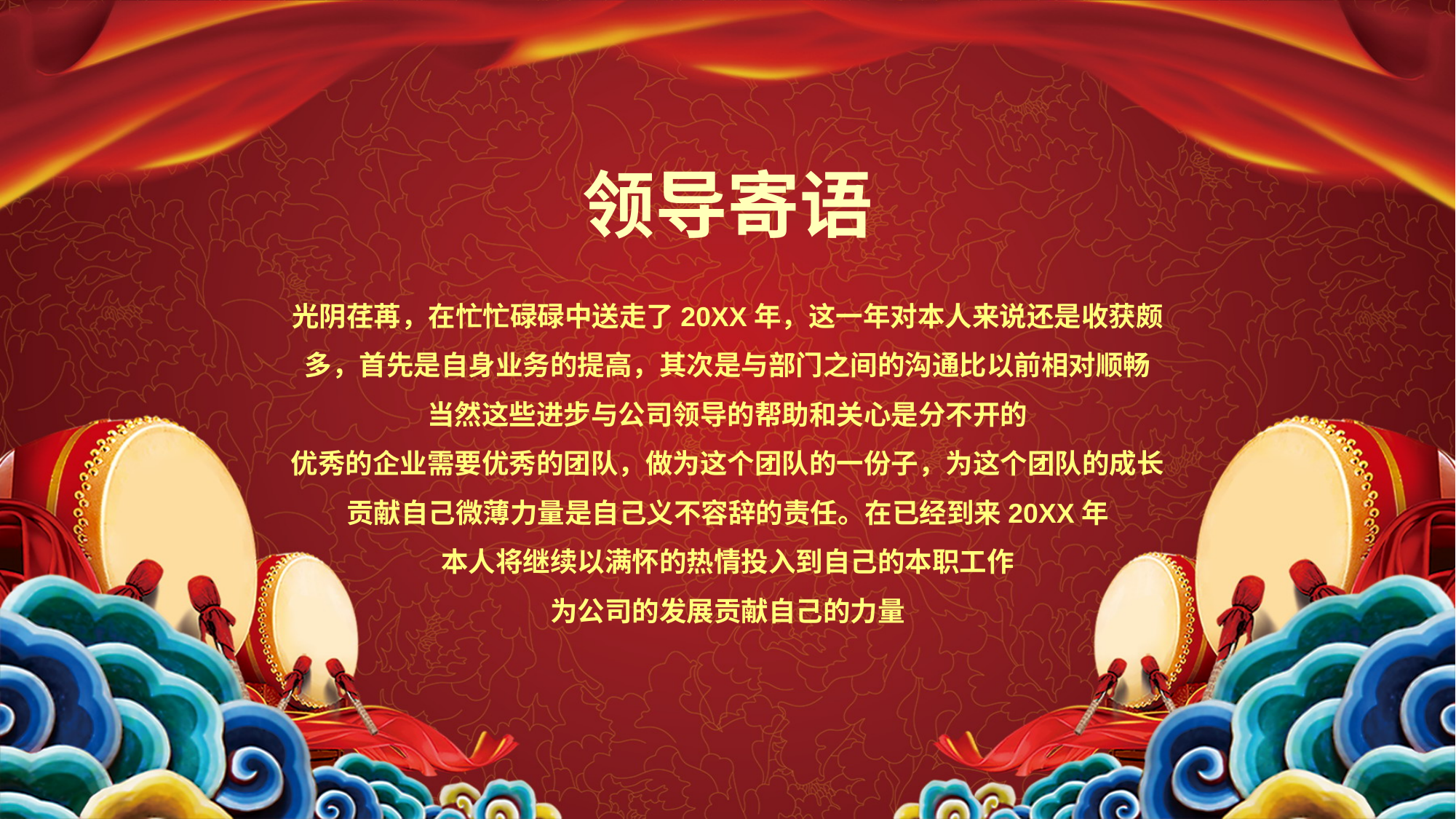

领导寄语
光阴荏苒，在忙忙碌碌中送走了20XX年，这一年对本人来说还是收获颇多，首先是自身业务的提高，其次是与部门之间的沟通比以前相对顺畅
当然这些进步与公司领导的帮助和关心是分不开的
优秀的企业需要优秀的团队，做为这个团队的一份子，为这个团队的成长贡献自己微薄力量是自己义不容辞的责任。在已经到来20XX年
本人将继续以满怀的热情投入到自己的本职工作
为公司的发展贡献自己的力量